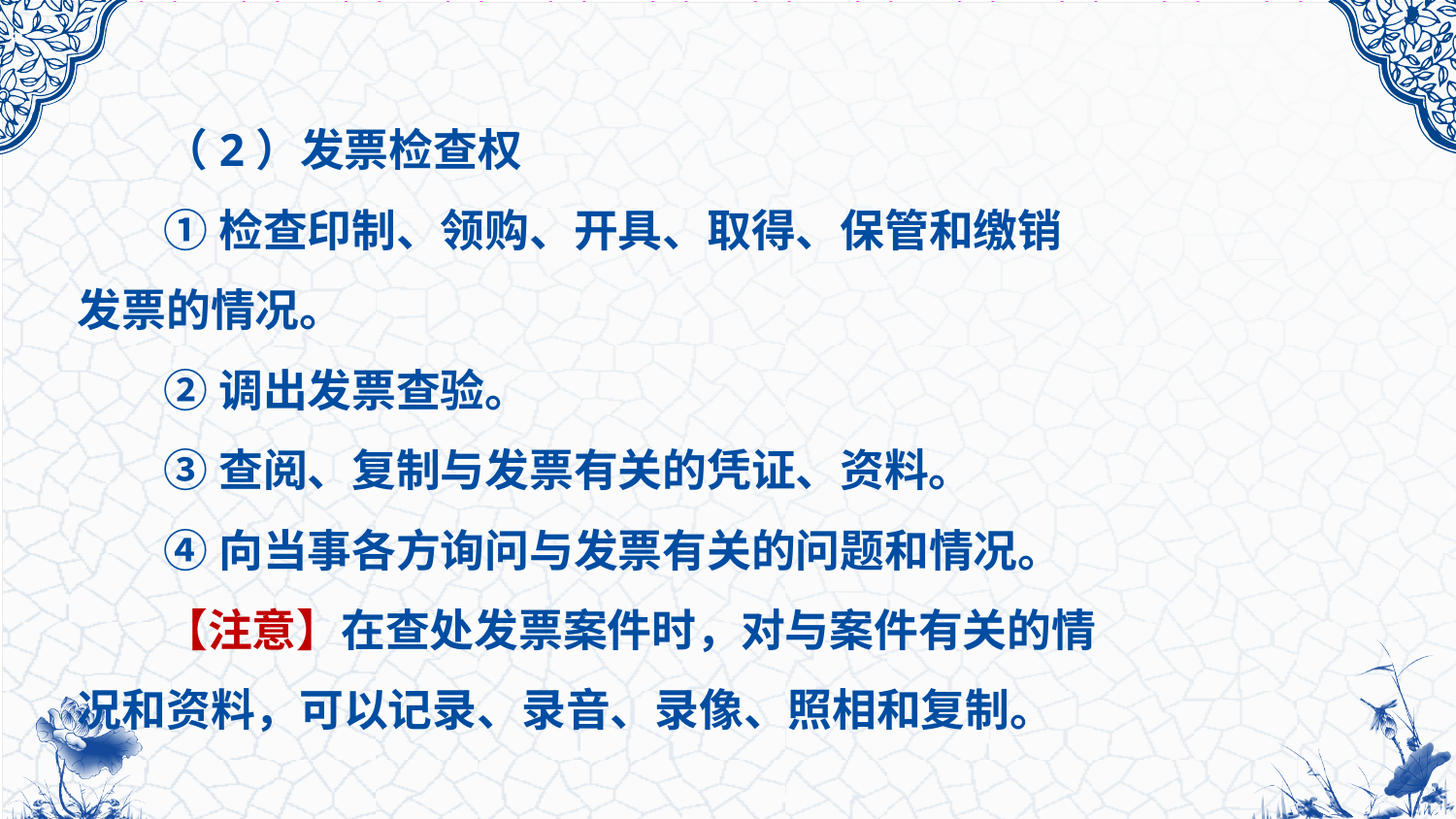

（2）发票检查权
①检查印制、领购、开具、取得、保管和缴销发票的情况。
②调出发票查验。
③查阅、复制与发票有关的凭证、资料。
④向当事各方询问与发票有关的问题和情况。
【注意】在查处发票案件时，对与案件有关的情况和资料，可以记录、录音、录像、照相和复制。